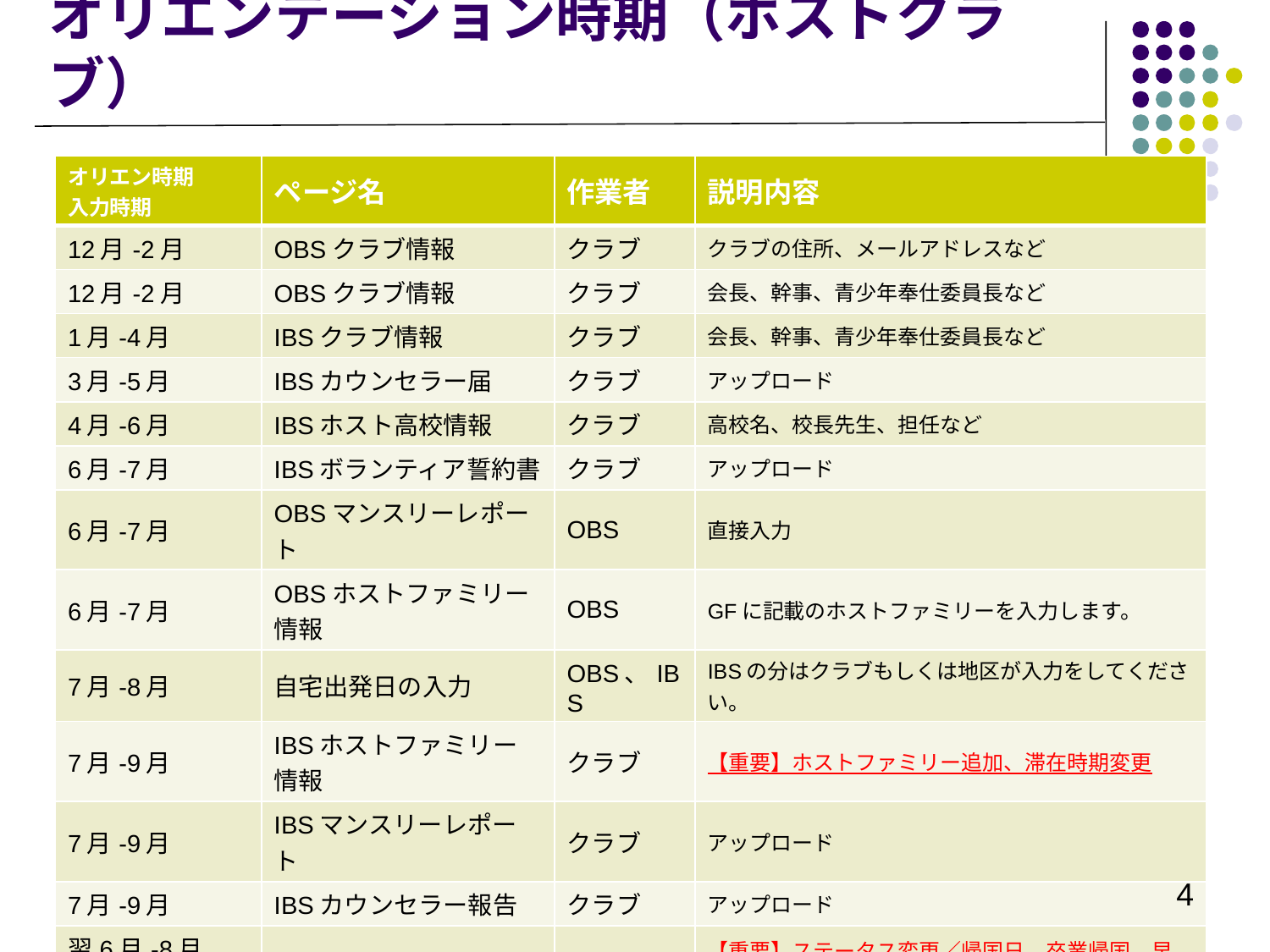

# オリエンテーション時期（ホストクラブ）
| オリエン時期 入力時期 | ページ名 | 作業者 | 説明内容 |
| --- | --- | --- | --- |
| 12月-2月 | OBSクラブ情報 | クラブ | クラブの住所、メールアドレスなど |
| 12月-2月 | OBSクラブ情報 | クラブ | 会長、幹事、青少年奉仕委員長など |
| 1月-4月 | IBSクラブ情報 | クラブ | 会長、幹事、青少年奉仕委員長など |
| 3月-5月 | IBSカウンセラー届 | クラブ | アップロード |
| 4月-6月 | IBSホスト高校情報 | クラブ | 高校名、校長先生、担任など |
| 6月-7月 | IBSボランティア誓約書 | クラブ | アップロード |
| 6月-7月 | OBSマンスリーレポート | OBS | 直接入力 |
| 6月-7月 | OBSホストファミリー情報 | OBS | GFに記載のホストファミリーを入力します。 |
| 7月-8月 | 自宅出発日の入力 | OBS、IBS | IBSの分はクラブもしくは地区が入力をしてください。 |
| 7月-9月 | IBSホストファミリー情報 | クラブ | 【重要】ホストファミリー追加、滞在時期変更 |
| 7月-9月 | IBSマンスリーレポート | クラブ | アップロード |
| 7月-9月 | IBSカウンセラー報告 | クラブ | アップロード |
| 翌6月-8月 （帰国時随時） | 交換学生帰国処理 | 地区委員 | 【重要】ステータス変更／帰国日、卒業帰国、早期帰国 |
| 翌9月-7月 | IBS地区外移動届 | クラブ | アップロード |
4